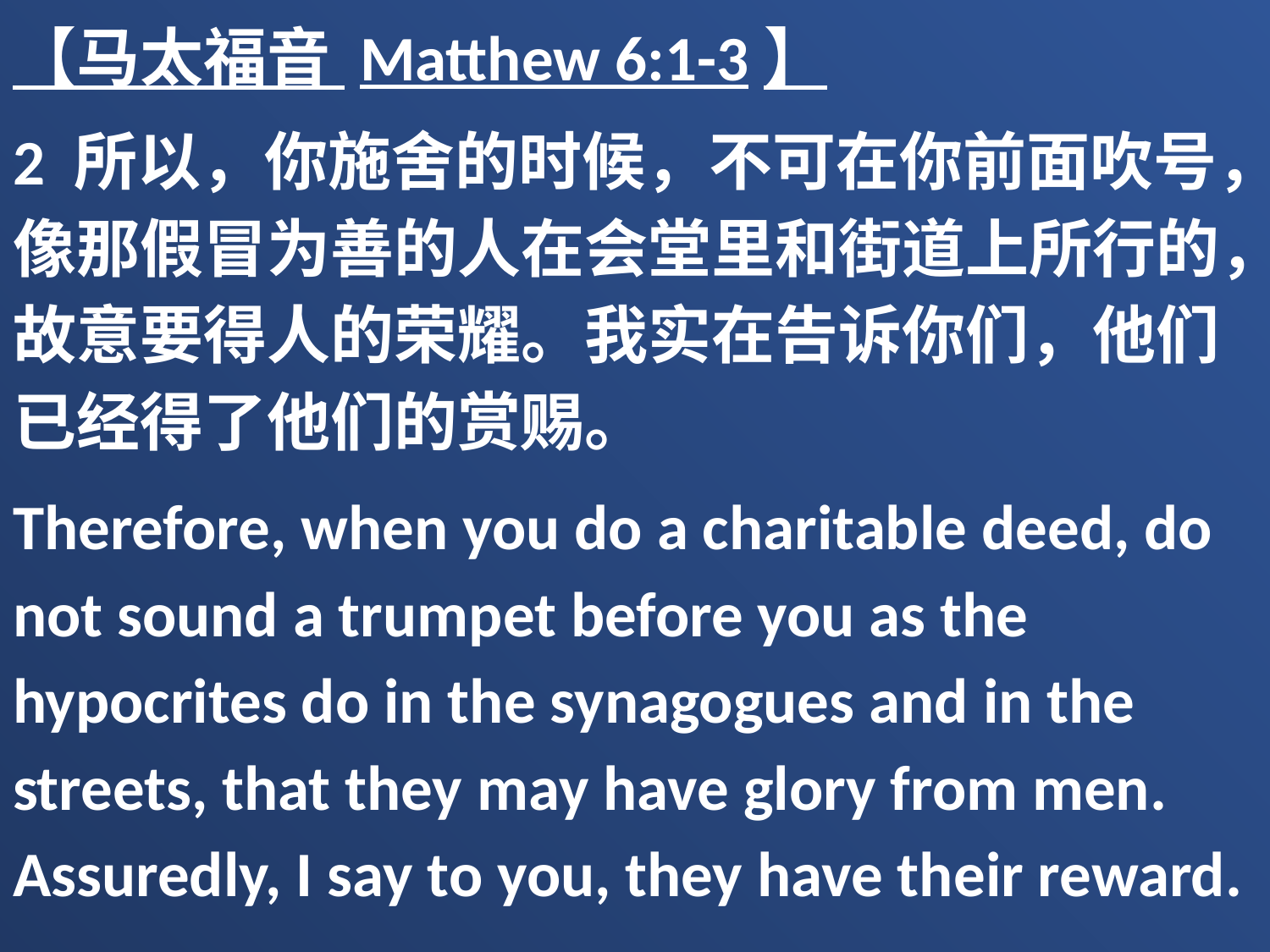

【马太福音 Matthew 6:1-3】
2 所以，你施舍的时候，不可在你前面吹号，像那假冒为善的人在会堂里和街道上所行的，故意要得人的荣耀。我实在告诉你们，他们已经得了他们的赏赐。
Therefore, when you do a charitable deed, do not sound a trumpet before you as the hypocrites do in the synagogues and in the streets, that they may have glory from men. Assuredly, I say to you, they have their reward.